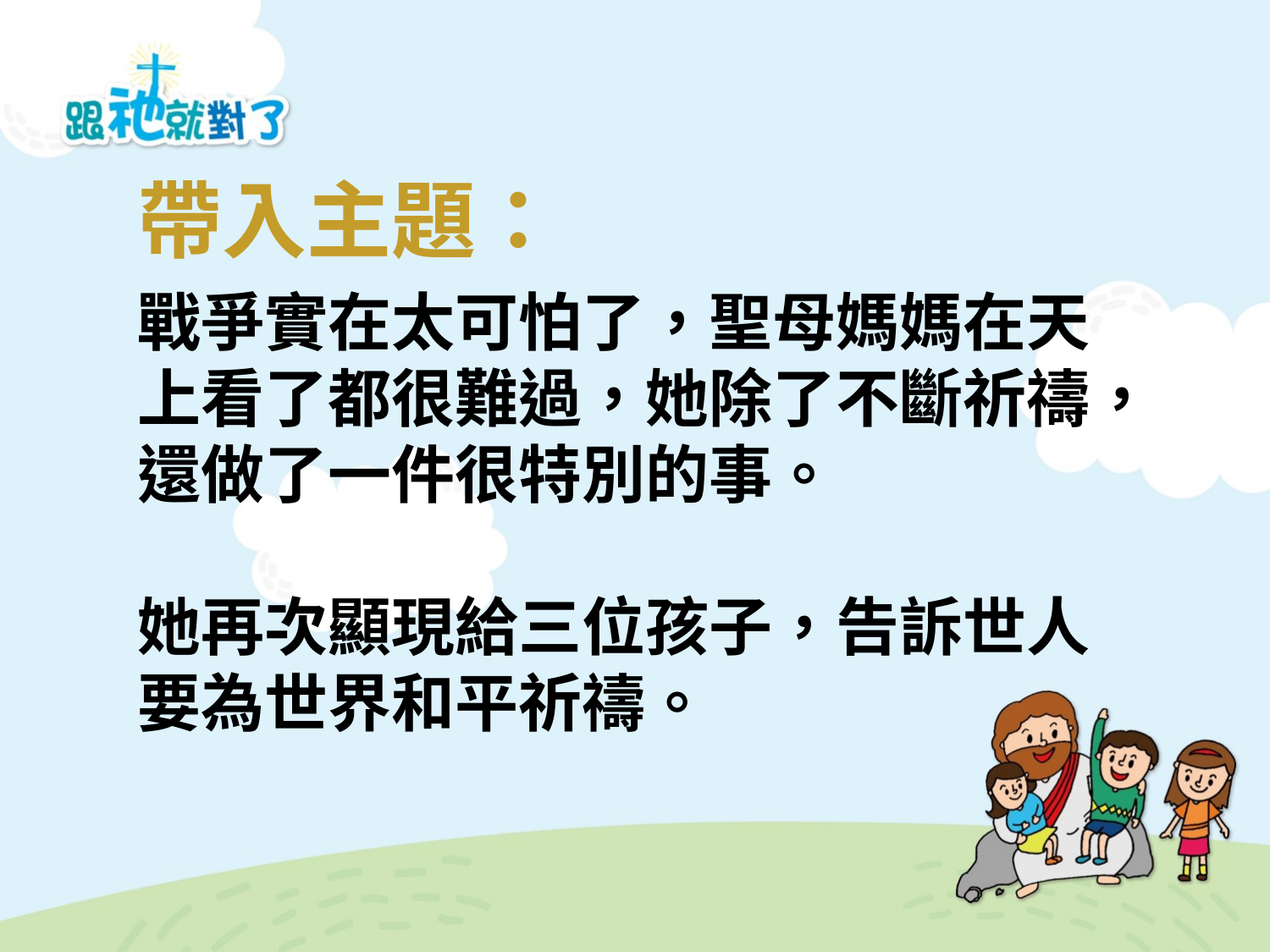

帶入主題：
戰爭實在太可怕了，聖母媽媽在天上看了都很難過，她除了不斷祈禱，還做了一件很特別的事。

她再次顯現給三位孩子，告訴世人要為世界和平祈禱。